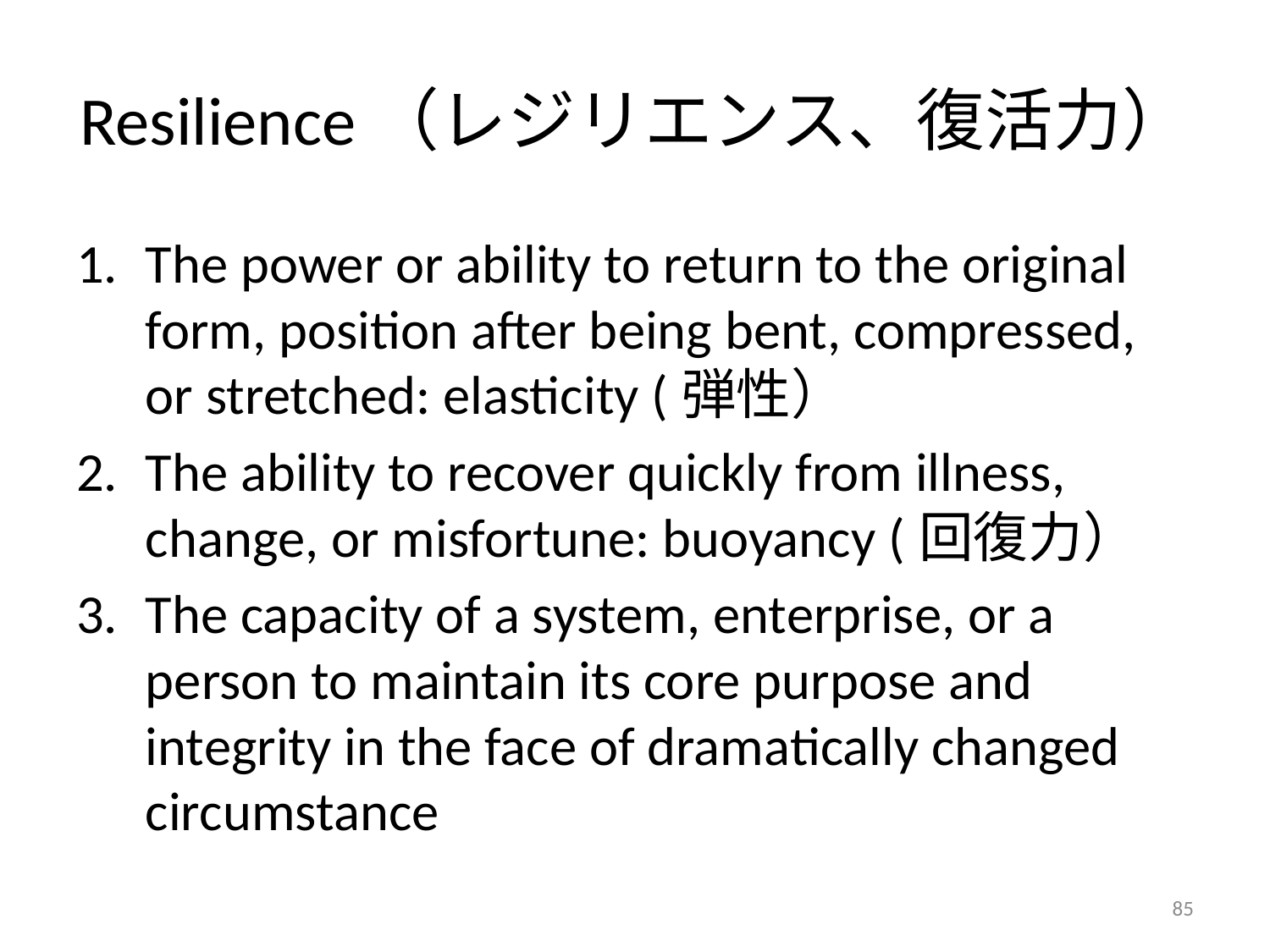

# Resilience（レジリエンス、復活力）
The power or ability to return to the original form, position after being bent, compressed, or stretched: elasticity (弾性）
The ability to recover quickly from illness, change, or misfortune: buoyancy (回復力）
The capacity of a system, enterprise, or a person to maintain its core purpose and integrity in the face of dramatically changed circumstance
85